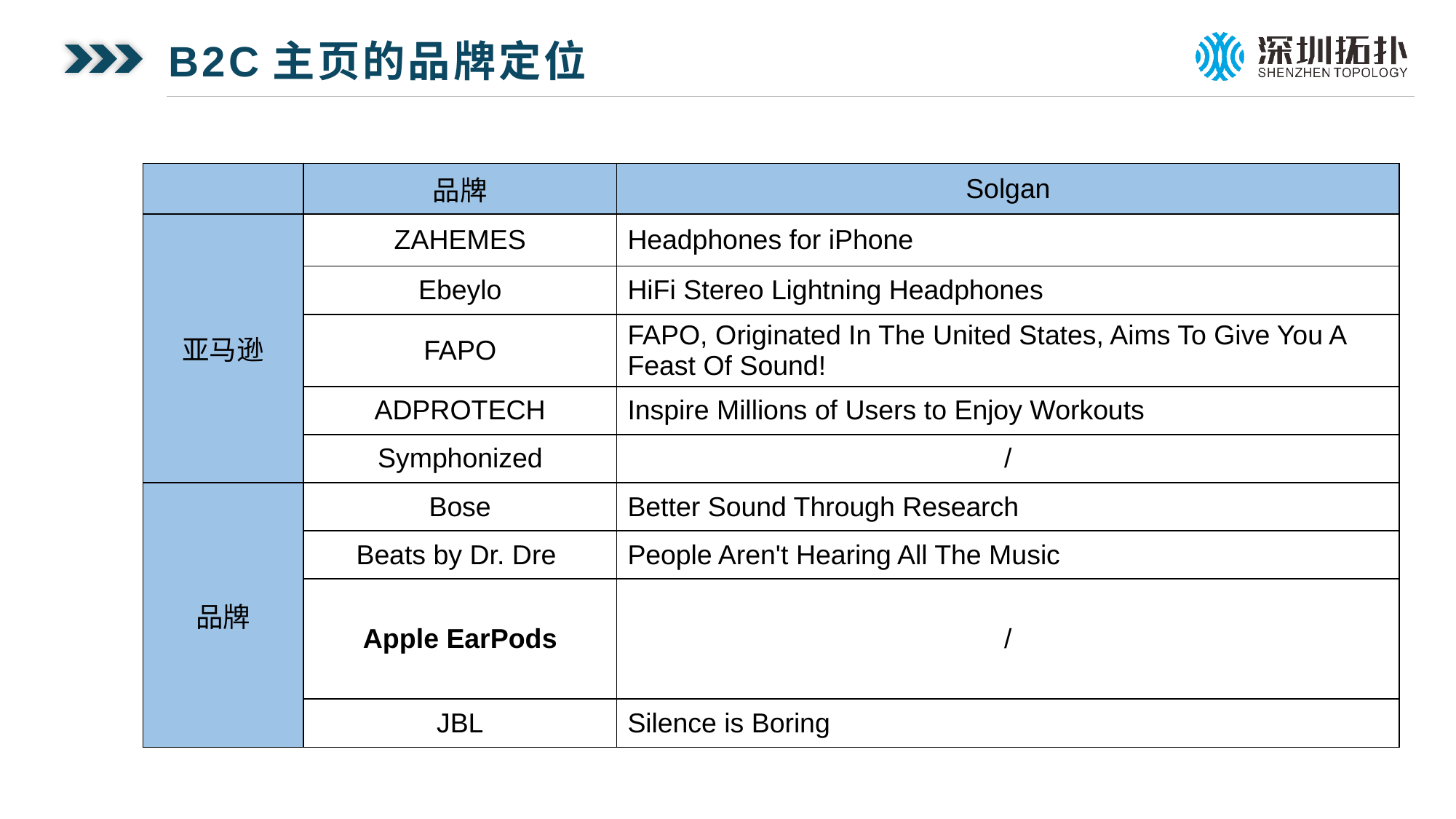

B2C主页的品牌定位

|  | 品牌 | Solgan |
| --- | --- | --- |
| 亚马逊 | ZAHEMES | Headphones for iPhone |
|  | Ebeylo | HiFi Stereo Lightning Headphones |
|  | FAPO | FAPO, Originated In The United States, Aims To Give You A Feast Of Sound! |
|  | ADPROTECH | Inspire Millions of Users to Enjoy Workouts |
|  | Symphonized | / |
| 品牌 | Bose | Better Sound Through Research |
|  | Beats by Dr. Dre | People Aren't Hearing All The Music |
|  | Apple EarPods | / |
|  | JBL | Silence is Boring |